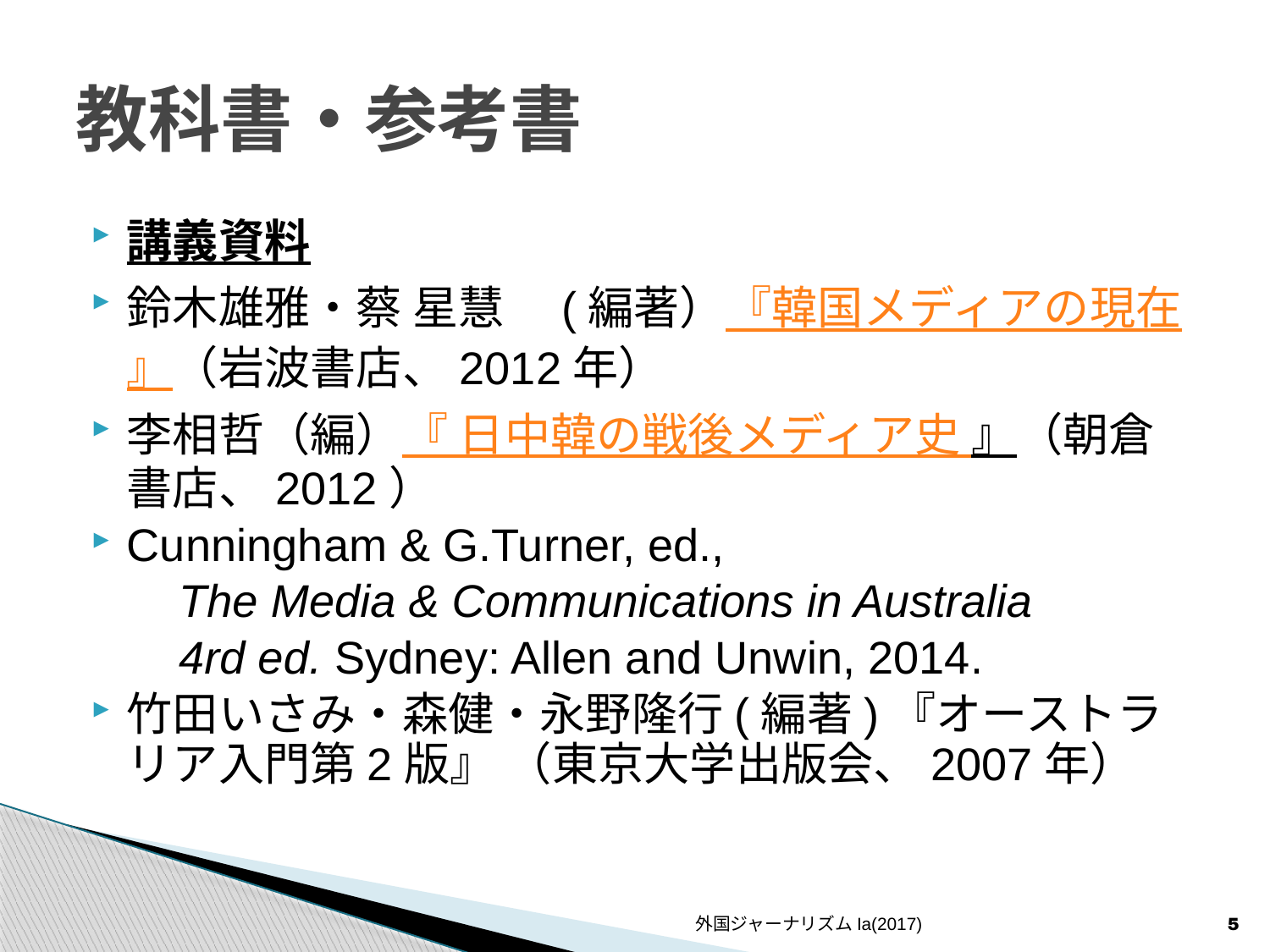

# 教科書・参考書
講義資料
鈴木雄雅・蔡 星慧　(編著）『韓国メディアの現在』
（岩波書店、2012年）
李相哲（編）『 日中韓の戦後メディア史 』（朝倉書店、2012）
Cunningham & G.Turner, ed.,
　　The Media & Communications in Australia
　　4rd ed. Sydney: Allen and Unwin, 2014.
竹田いさみ・森健・永野隆行(編著)『オーストラリア入門第2版』 （東京大学出版会、2007年）

外国ジャーナリズムIa(2017)
5